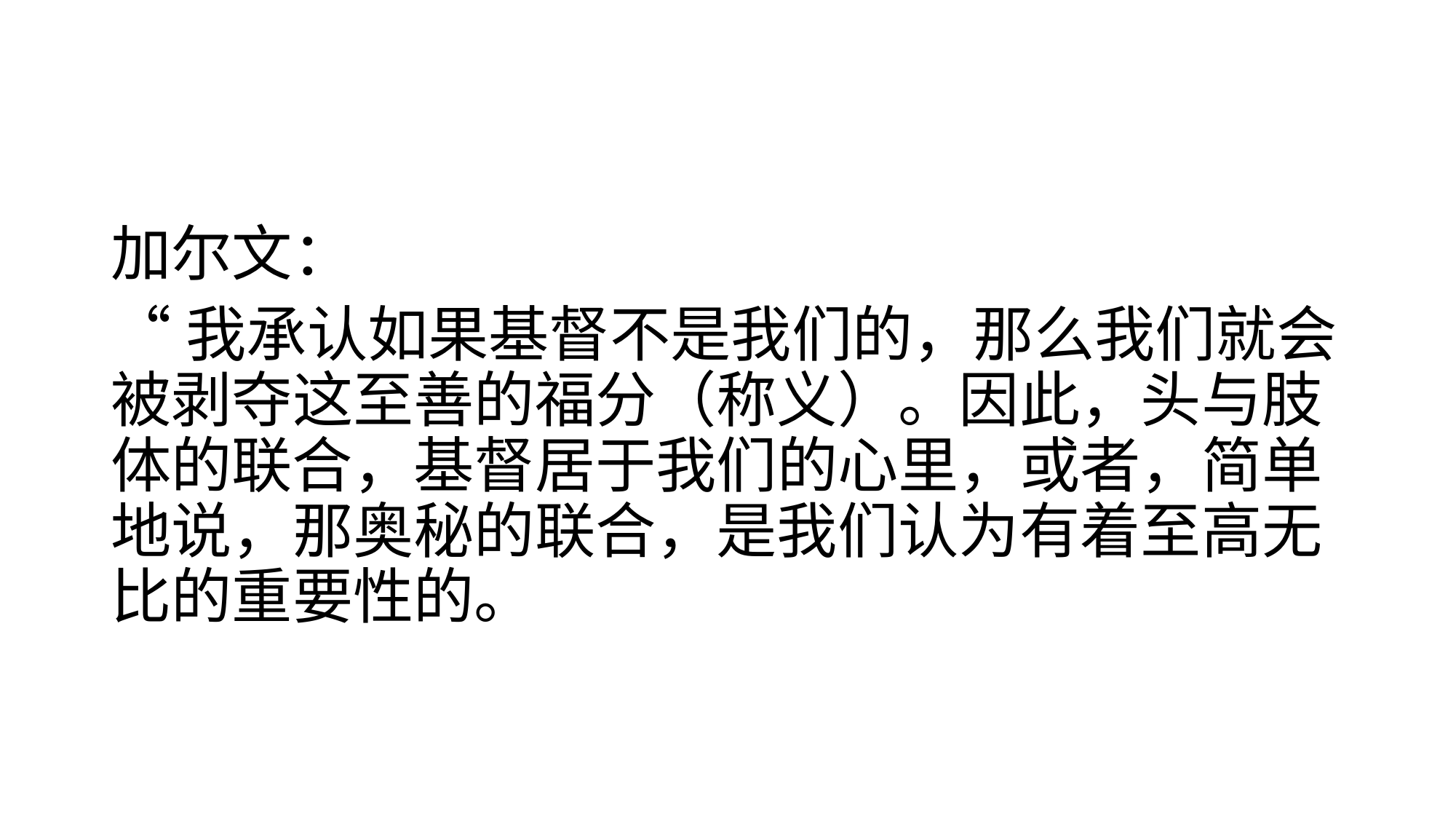

#
加尔文：
“我承认如果基督不是我们的，那么我们就会被剥夺这至善的福分（称义）。因此，头与肢体的联合，基督居于我们的心里，或者，简单地说，那奥秘的联合，是我们认为有着至高无比的重要性的。